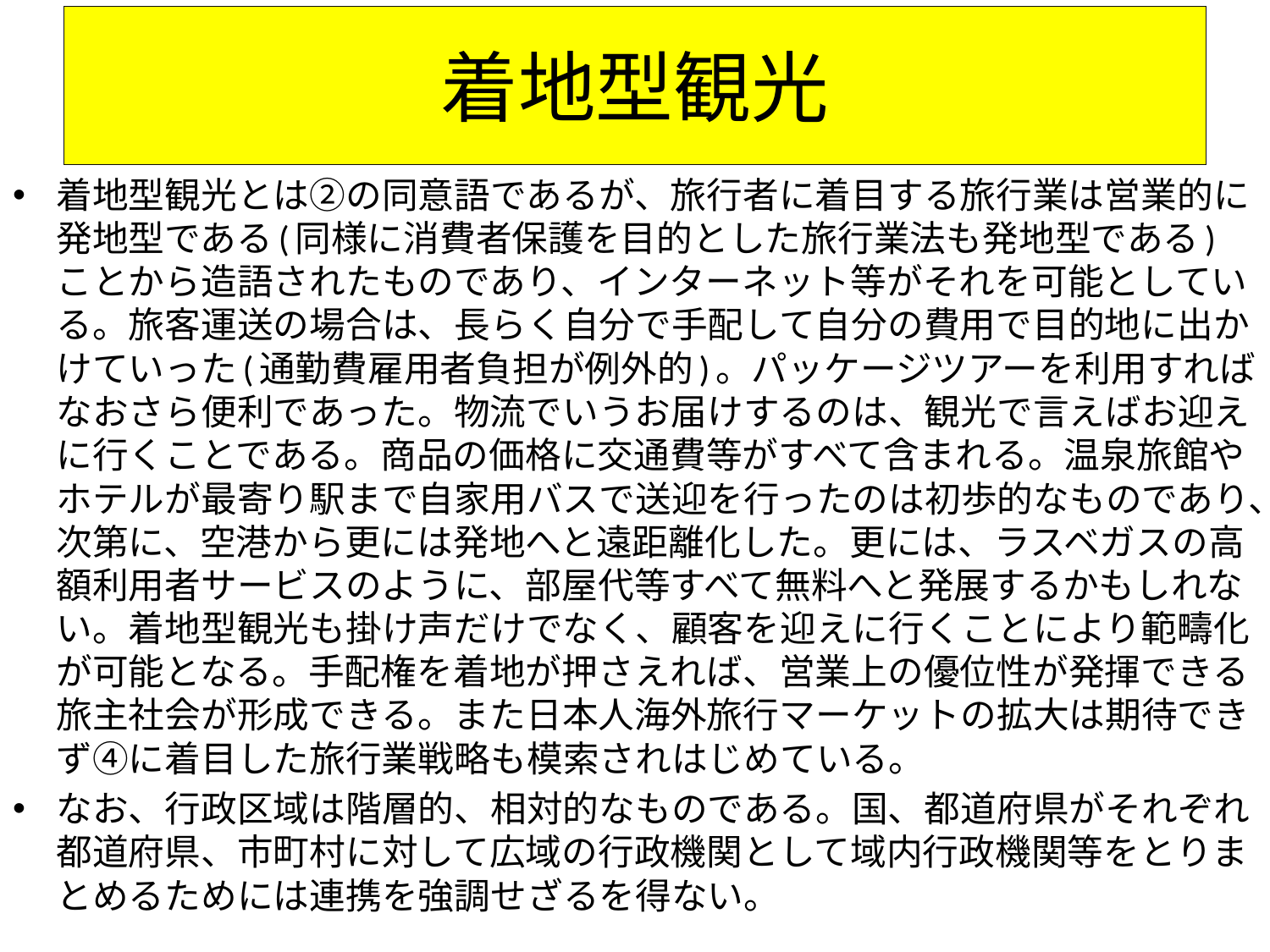

# 着地型観光
着地型観光とは②の同意語であるが、旅行者に着目する旅行業は営業的に発地型である(同様に消費者保護を目的とした旅行業法も発地型である)ことから造語されたものであり、インターネット等がそれを可能としている。旅客運送の場合は、長らく自分で手配して自分の費用で目的地に出かけていった(通勤費雇用者負担が例外的)。パッケージツアーを利用すればなおさら便利であった。物流でいうお届けするのは、観光で言えばお迎えに行くことである。商品の価格に交通費等がすべて含まれる。温泉旅館やホテルが最寄り駅まで自家用バスで送迎を行ったのは初歩的なものであり、次第に、空港から更には発地へと遠距離化した。更には、ラスベガスの高額利用者サービスのように、部屋代等すべて無料へと発展するかもしれない。着地型観光も掛け声だけでなく、顧客を迎えに行くことにより範疇化が可能となる。手配権を着地が押さえれば、営業上の優位性が発揮できる旅主社会が形成できる。また日本人海外旅行マーケットの拡大は期待できず④に着目した旅行業戦略も模索されはじめている。
なお、行政区域は階層的、相対的なものである。国、都道府県がそれぞれ都道府県、市町村に対して広域の行政機関として域内行政機関等をとりまとめるためには連携を強調せざるを得ない。